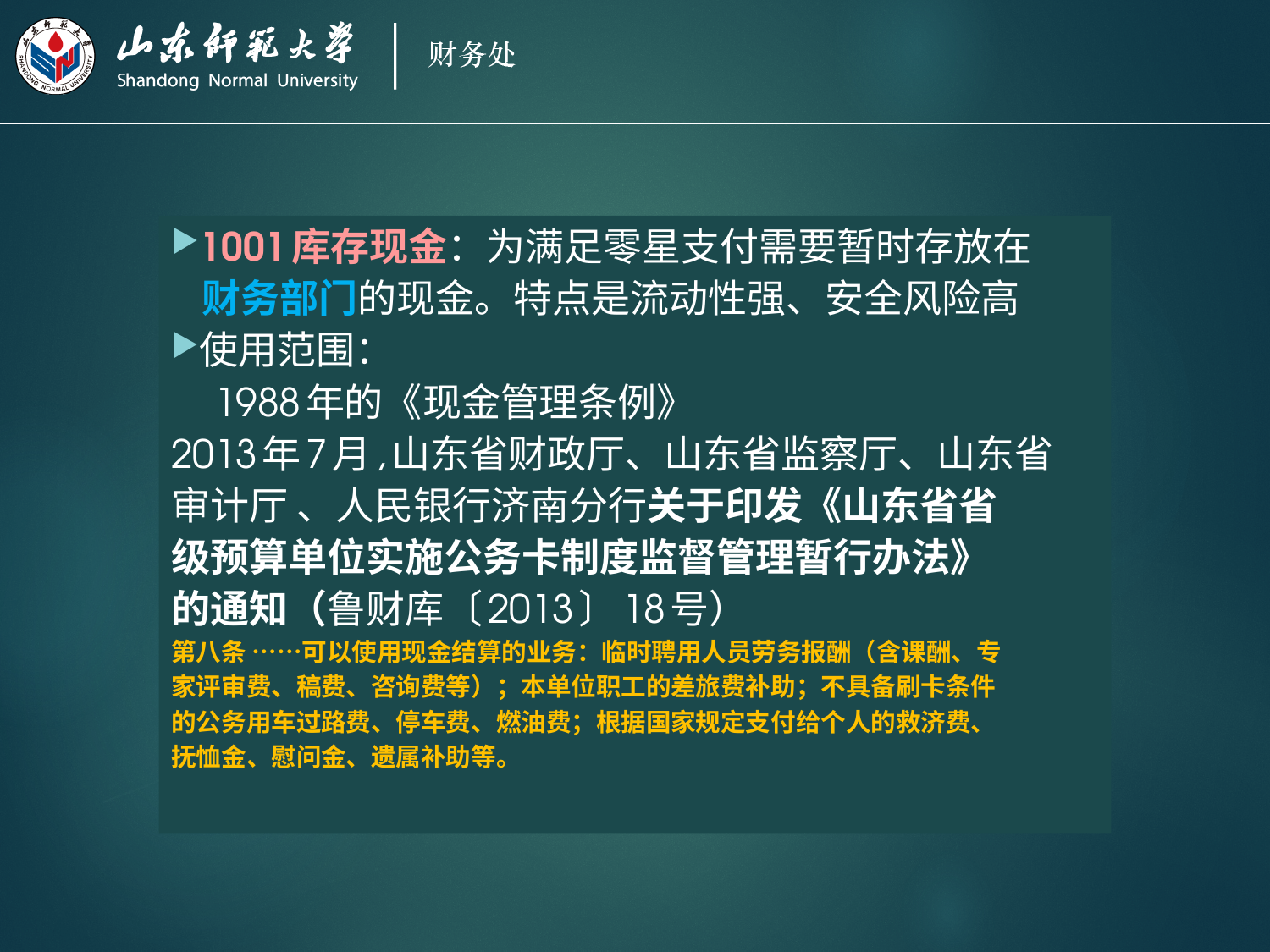

1001库存现金：为满足零星支付需要暂时存放在
   财务部门的现金。特点是流动性强、安全风险高
使用范围：
    1988年的《现金管理条例》
2013年7月,山东省财政厅、山东省监察厅、山东省
审计厅 、人民银行济南分行关于印发《山东省省
级预算单位实施公务卡制度监督管理暂行办法》
的通知（鲁财库〔2013〕18号）
第八条 ……可以使用现金结算的业务：临时聘用人员劳务报酬（含课酬、专
家评审费、稿费、咨询费等）；本单位职工的差旅费补助；不具备刷卡条件
的公务用车过路费、停车费、燃油费；根据国家规定支付给个人的救济费、
抚恤金、慰问金、遗属补助等。